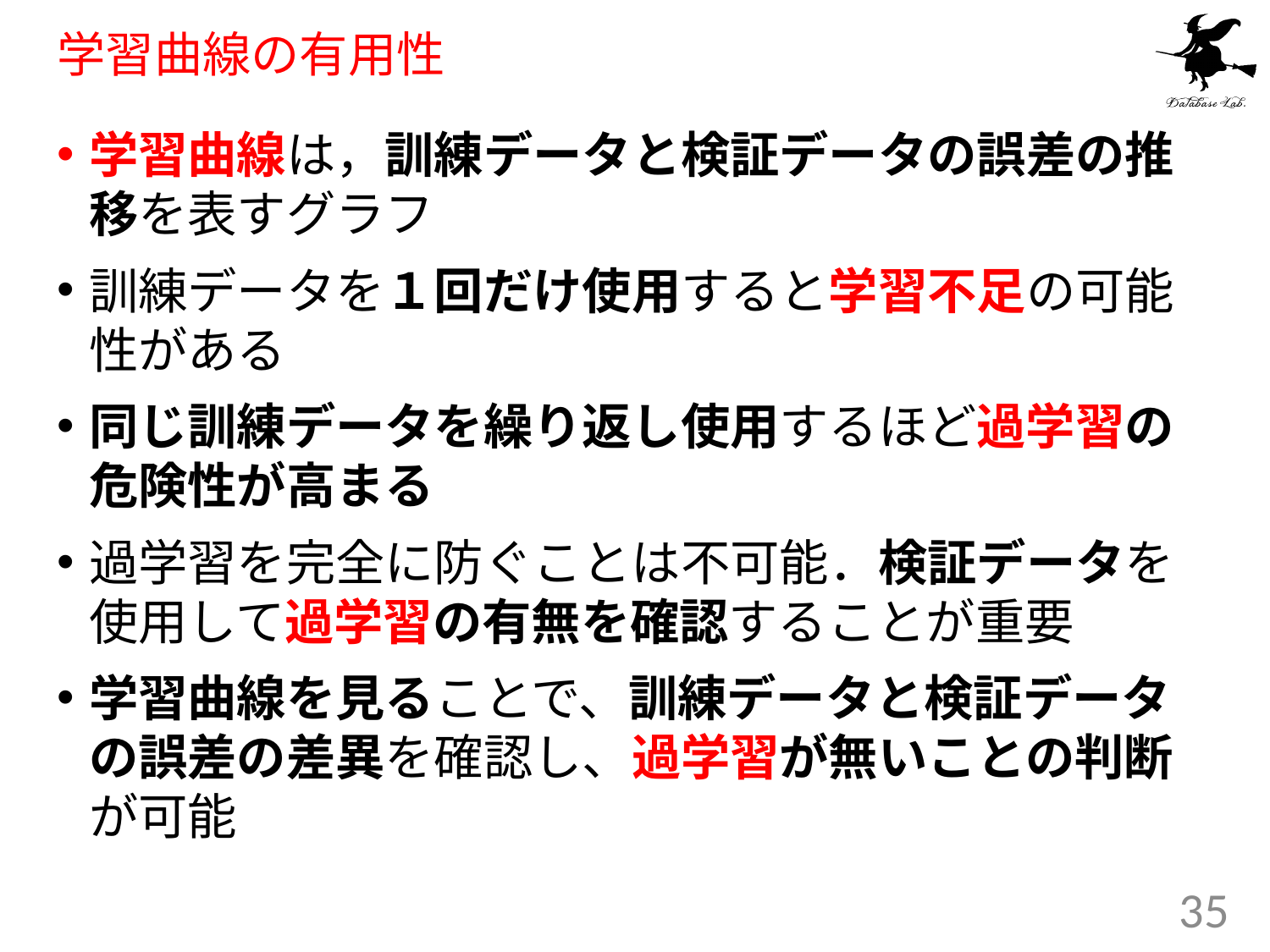

# 学習曲線の有用性
学習曲線は，訓練データと検証データの誤差の推移を表すグラフ
訓練データを１回だけ使用すると学習不足の可能性がある
同じ訓練データを繰り返し使用するほど過学習の危険性が高まる
過学習を完全に防ぐことは不可能．検証データを使用して過学習の有無を確認することが重要
学習曲線を見ることで、訓練データと検証データの誤差の差異を確認し、過学習が無いことの判断が可能

35